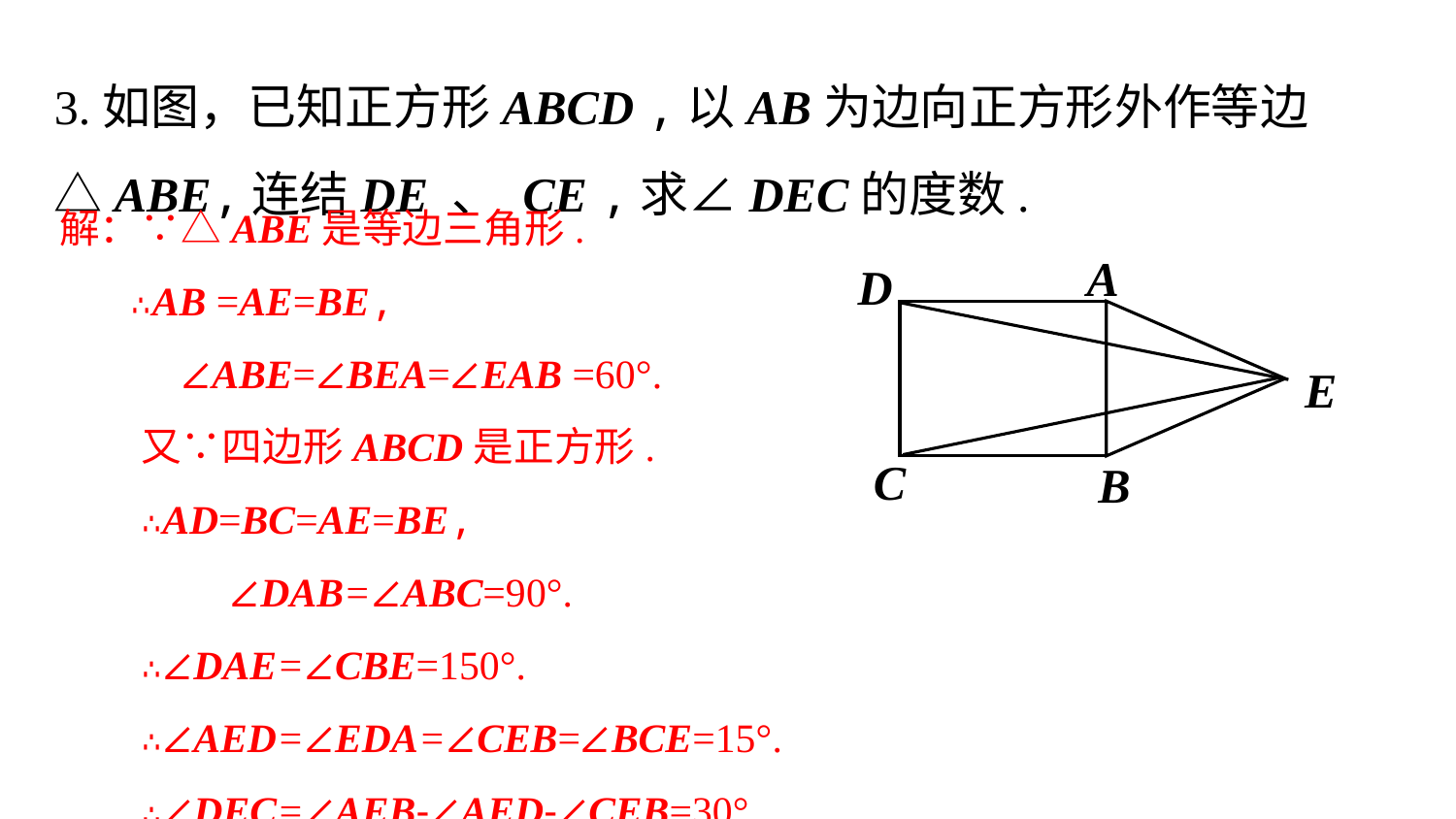

3.如图，已知正方形ABCD ,以AB为边向正方形外作等边△ABE,连结DE 、 CE ,求∠DEC的度数.
解：∵△ABE是等边三角形.
       ∴AB =AE=BE,
     ∠ABE=∠BEA=∠EAB =60°.
        又∵四边形ABCD是正方形.
        ∴AD=BC=AE=BE,
       ∠DAB=∠ABC=90°.
        ∴∠DAE=∠CBE=150°.
        ∴∠AED=∠EDA=∠CEB=∠BCE=15°.
        ∴∠DEC=∠AEB-∠AED-∠CEB=30°.
A
D

E

C
B